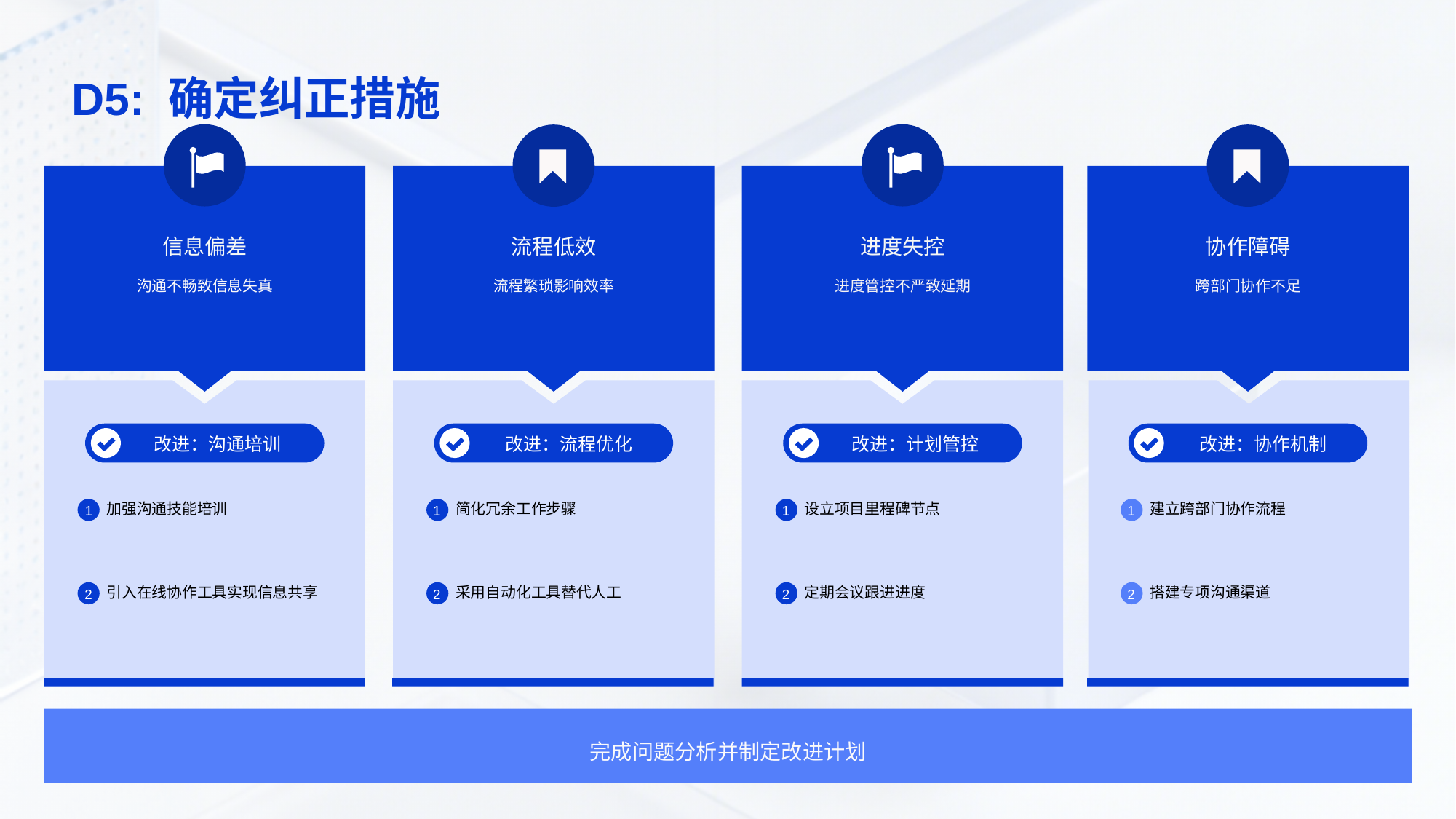

D5: 确定纠正措施

信息偏差
流程低效
进度失控
协作障碍
沟通不畅致信息失真
流程繁琐影响效率
进度管控不严致延期
跨部门协作不足

改进：沟通培训
改进：流程优化
改进：计划管控
改进：协作机制

加强沟通技能培训
简化冗余工作步骤
设立项目里程碑节点
建立跨部门协作流程

1
1
1
1
引入在线协作工具实现信息共享
采用自动化工具替代人工
定期会议跟进进度
搭建专项沟通渠道

2
2
2
2

完成问题分析并制定改进计划